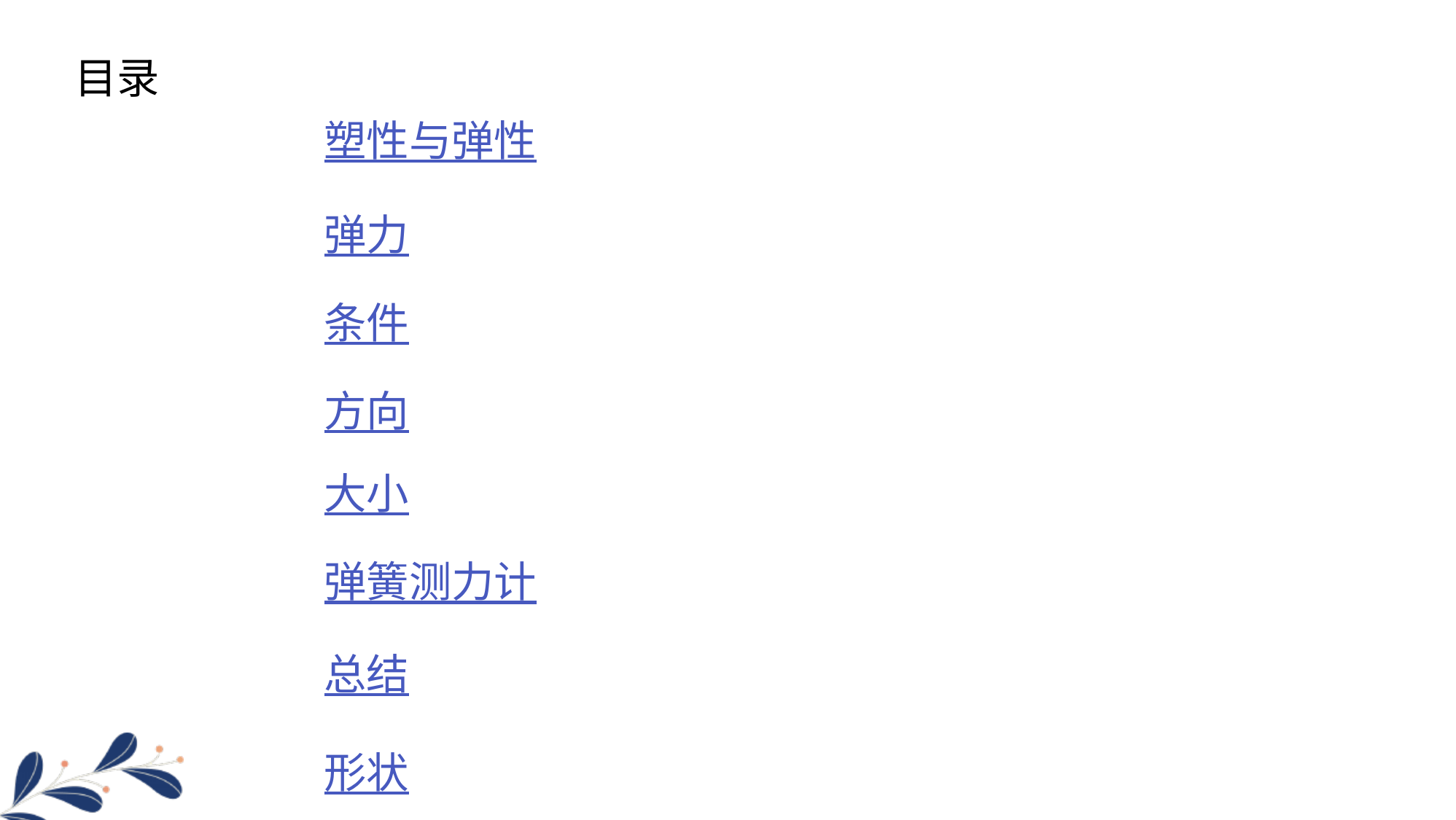

目录
塑性与弹性
弹力
条件
方向
大小
弹簧测力计
总结
形状